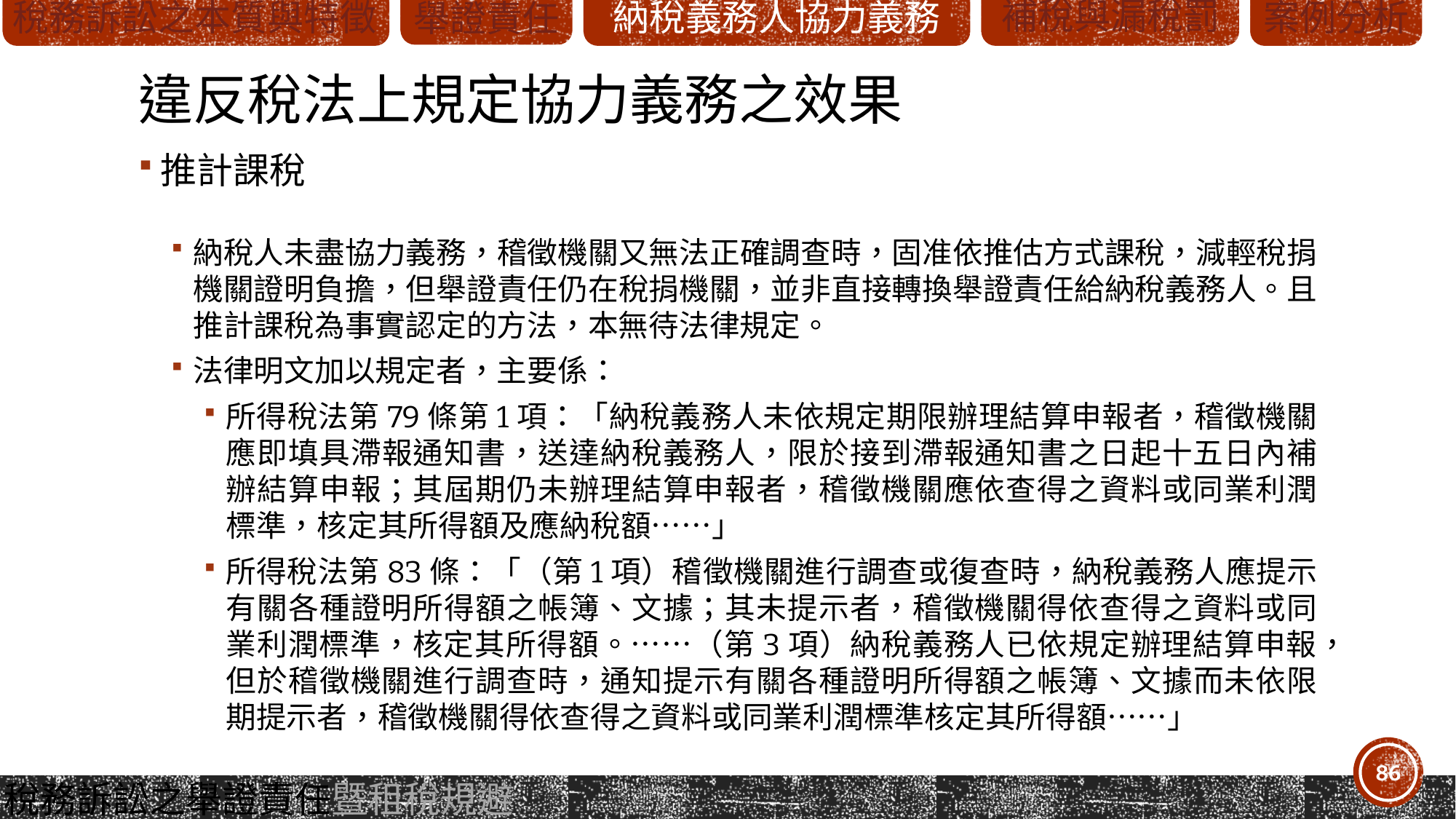

# 違反稅法上規定協力義務之效果
推計課稅

納稅人未盡協力義務，稽徵機關又無法正確調查時，固准依推估方式課稅，減輕稅捐機關證明負擔，但舉證責任仍在稅捐機關，並非直接轉換舉證責任給納稅義務人。且推計課稅為事實認定的方法，本無待法律規定。
法律明文加以規定者，主要係：
所得稅法第79條第1項：「納稅義務人未依規定期限辦理結算申報者，稽徵機關應即填具滯報通知書，送達納稅義務人，限於接到滯報通知書之日起十五日內補辦結算申報；其屆期仍未辦理結算申報者，稽徵機關應依查得之資料或同業利潤標準，核定其所得額及應納稅額……」
所得稅法第83條：「（第1項）稽徵機關進行調查或復查時，納稅義務人應提示有關各種證明所得額之帳簿、文據；其未提示者，稽徵機關得依查得之資料或同業利潤標準，核定其所得額。……（第3項）納稅義務人已依規定辦理結算申報，但於稽徵機關進行調查時，通知提示有關各種證明所得額之帳簿、文據而未依限期提示者，稽徵機關得依查得之資料或同業利潤標準核定其所得額……」
86